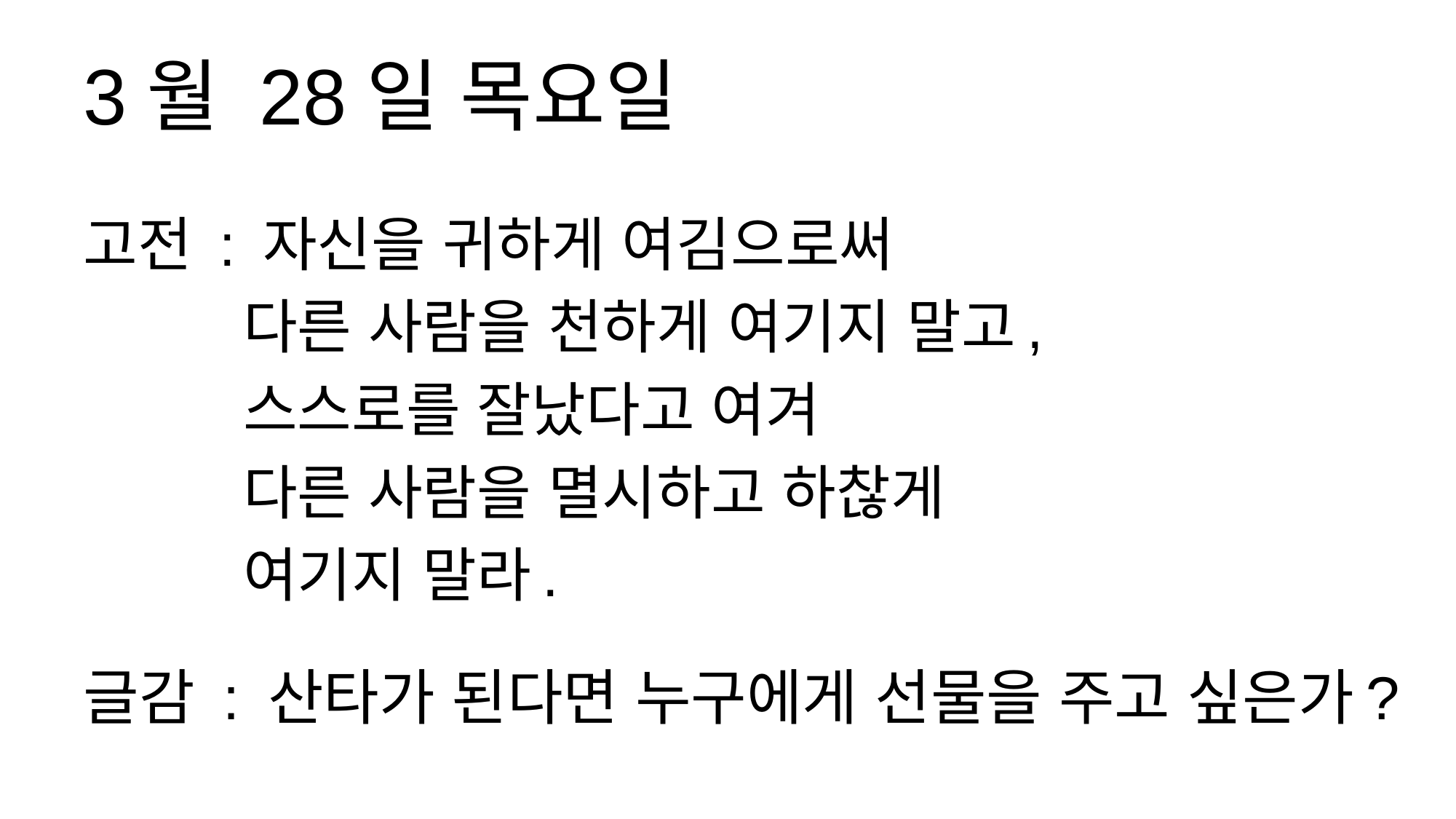

3월 28일 목요일
고전 : 자신을 귀하게 여김으로써
         다른 사람을 천하게 여기지 말고,
         스스로를 잘났다고 여겨
         다른 사람을 멸시하고 하찮게
         여기지 말라.
글감 : 산타가 된다면 누구에게 선물을 주고 싶은가?